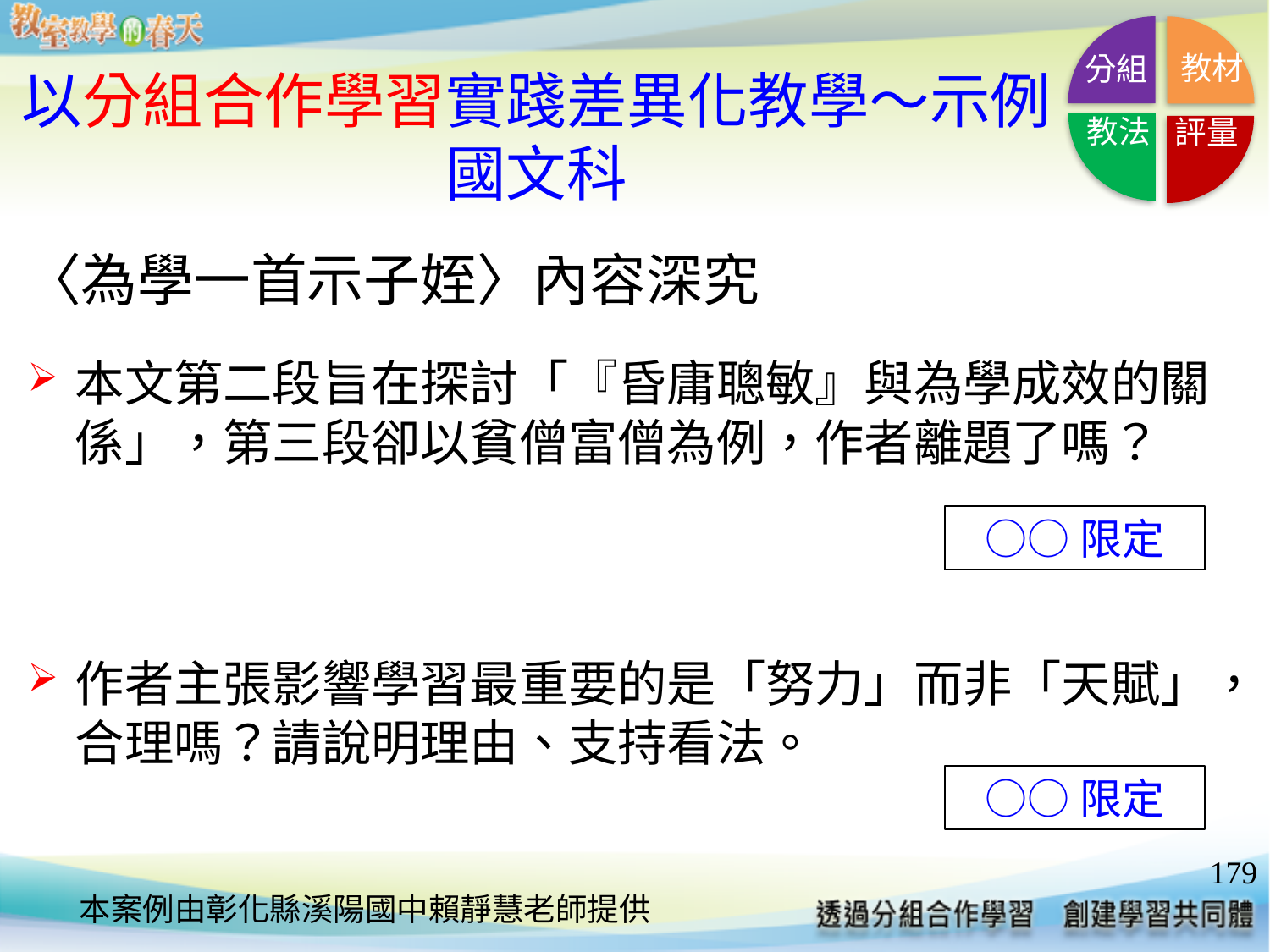

分組

教材

教法

評量
以分組合作學習實踐差異化教學～示例
國文科
# 〈為學一首示子姪〉內容深究

本文第二段旨在探討「『昏庸聰敏』與為學成效的關係」，第三段卻以貧僧富僧為例，作者離題了嗎？

作者主張影響學習最重要的是「努力」而非「天賦」，合理嗎？請說明理由、支持看法。

○○限定
○○限定
179
本案例由彰化縣溪陽國中賴靜慧老師提供